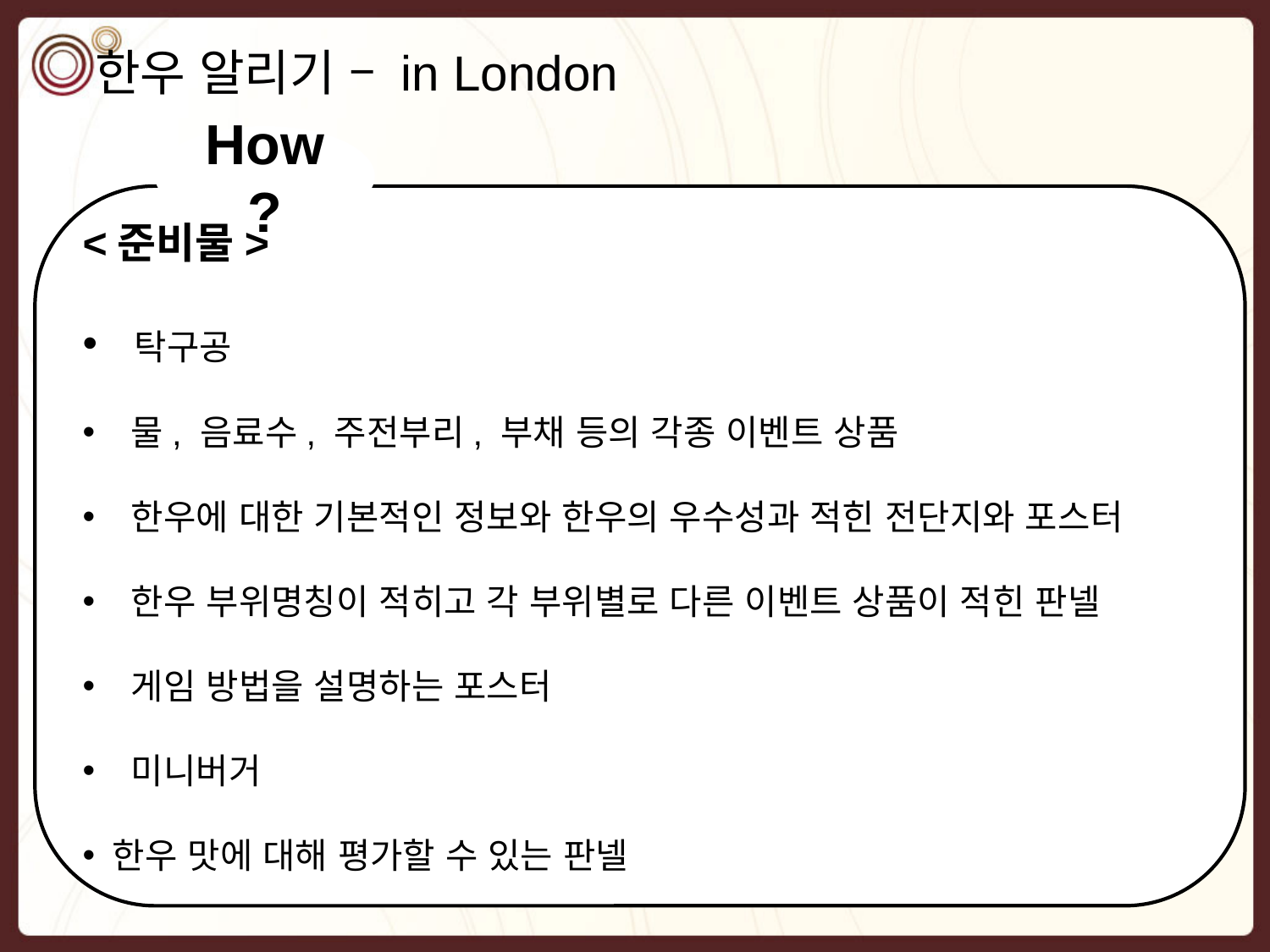

# 한우 알리기 – in London
How?

<준비물>

 탁구공

 물, 음료수, 주전부리, 부채 등의 각종 이벤트 상품

 한우에 대한 기본적인 정보와 한우의 우수성과 적힌 전단지와 포스터

 한우 부위명칭이 적히고 각 부위별로 다른 이벤트 상품이 적힌 판넬

 게임 방법을 설명하는 포스터

 미니버거

한우 맛에 대해 평가할 수 있는 판넬